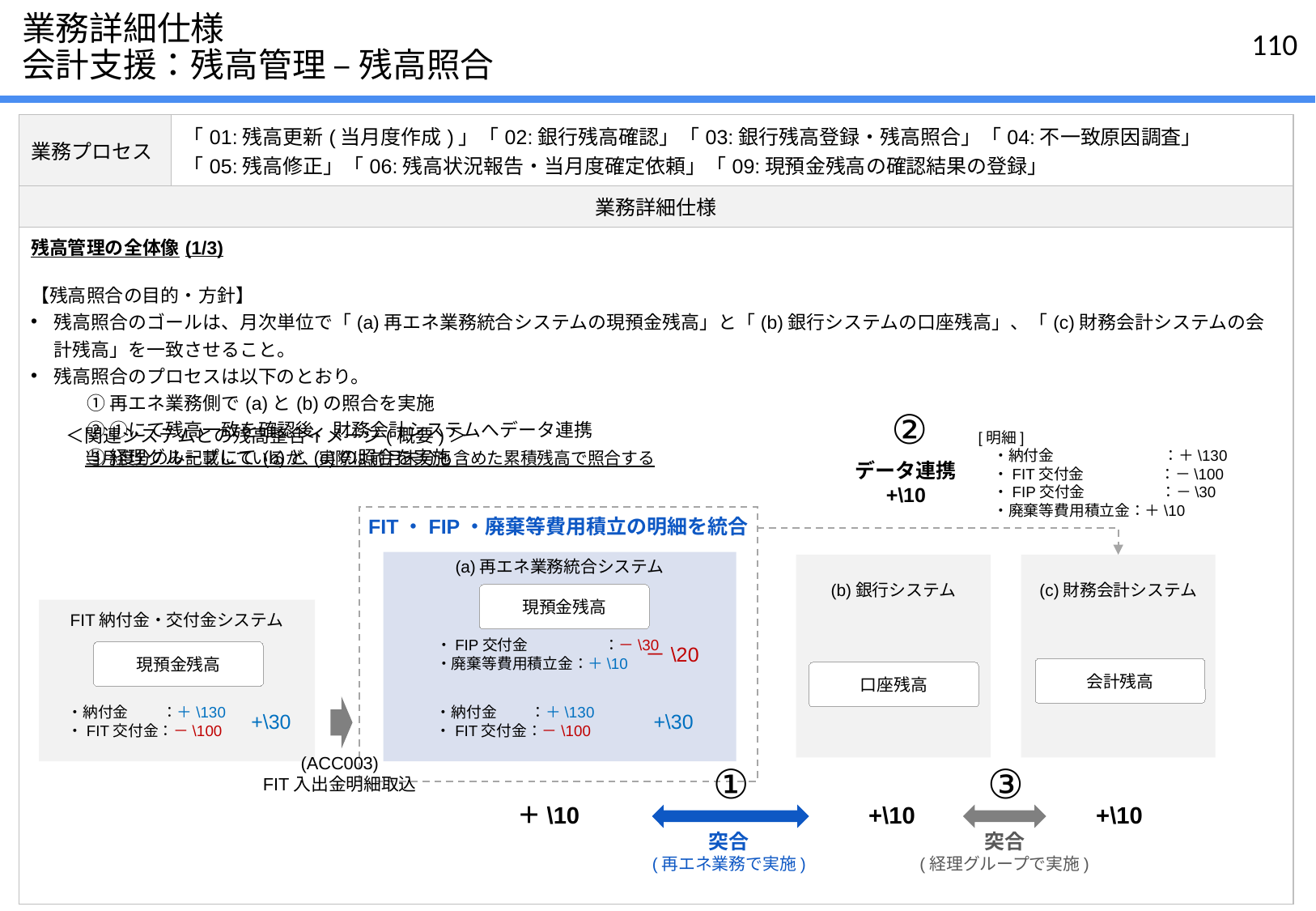

# 業務詳細仕様 会計支援：残高管理 – 残高照合
| 業務プロセス | 「01:残高更新(当月度作成)」「02:銀行残高確認」「03:銀行残高登録・残高照合」「04:不一致原因調査」 「05:残高修正」「06:残高状況報告・当月度確定依頼」「09:現預金残高の確認結果の登録」 |
| --- | --- |
| 業務詳細仕様 |  |
| 残高管理の全体像(1/3) 【残高照合の目的・方針】 残高照合のゴールは、月次単位で「(a)再エネ業務統合システムの現預金残高」と「(b)銀行システムの口座残高」、「(c)財務会計システムの会計残高」を一致させること。 残高照合のプロセスは以下のとおり。 　　　① 再エネ業務側で(a)と(b)の照合を実施 　　　② ①にて残高一致を確認後、財務会計システムへデータ連携 　　　③ 経理グループにて(b)と(c)の照合を実施 |  |
②
＜関連システムとの残高整合イメージ(概要)＞
　当月度分のみ記載しているが、実際は前月末分も含めた累積残高で照合する
[明細]
　・納付金　　 　　　　　：＋\130
　・FIT交付金　　　　　：－\100
　・FIP交付金　　　　　：－\30
　・廃棄等費用積立金：＋\10
データ連携
+\10
FIT・FIP・廃棄等費用積立の明細を統合
(a)再エネ業務統合システム

(b)銀行システム

(c)財務会計システム
現預金残高
FIT納付金・交付金システム
　・FIP交付金　　　　　：－\30
　・廃棄等費用積立金：＋\10
－\20
現預金残高
会計残高
口座残高

　・納付金　　 ：＋\130
　・FIT交付金：－\100
　・納付金　　 ：＋\130
　・FIT交付金：－\100
+\30
+\30
(ACC003)
FIT入出金明細取込
①
③
＋\10
+\10
+\10

突合
(再エネ業務で実施)
突合
(経理グループで実施)